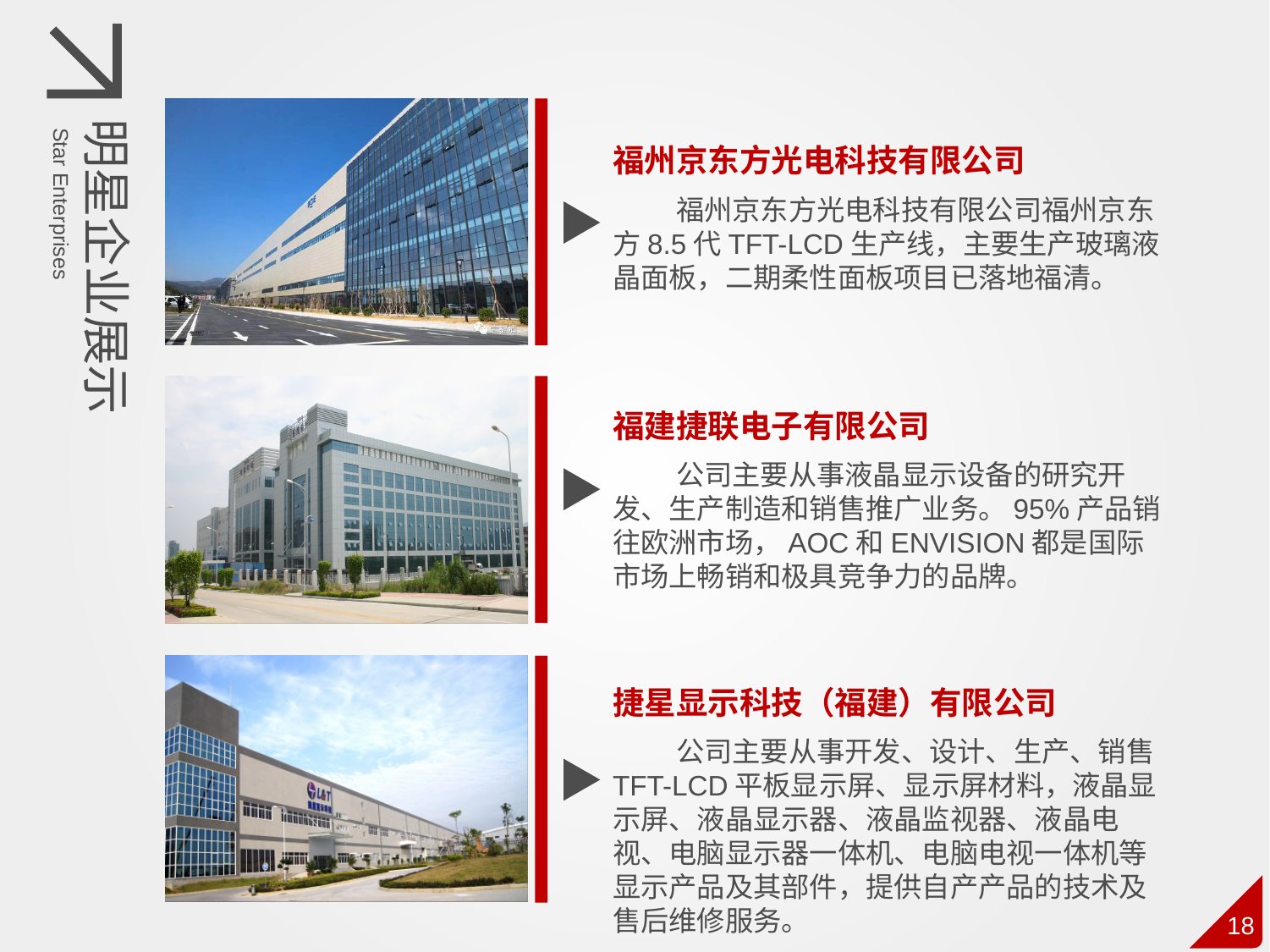

明星企业展示
Star Enterprises
福州京东方光电科技有限公司
福州京东方光电科技有限公司福州京东方8.5代TFT-LCD生产线，主要生产玻璃液晶面板，二期柔性面板项目已落地福清。

福建捷联电子有限公司
公司主要从事液晶显示设备的研究开发、生产制造和销售推广业务。95%产品销往欧洲市场，AOC和ENVISION都是国际市场上畅销和极具竞争力的品牌。

捷星显示科技（福建）有限公司
公司主要从事开发、设计、生产、销售TFT-LCD平板显示屏、显示屏材料，液晶显示屏、液晶显示器、液晶监视器、液晶电视、电脑显示器一体机、电脑电视一体机等显示产品及其部件，提供自产产品的技术及售后维修服务。